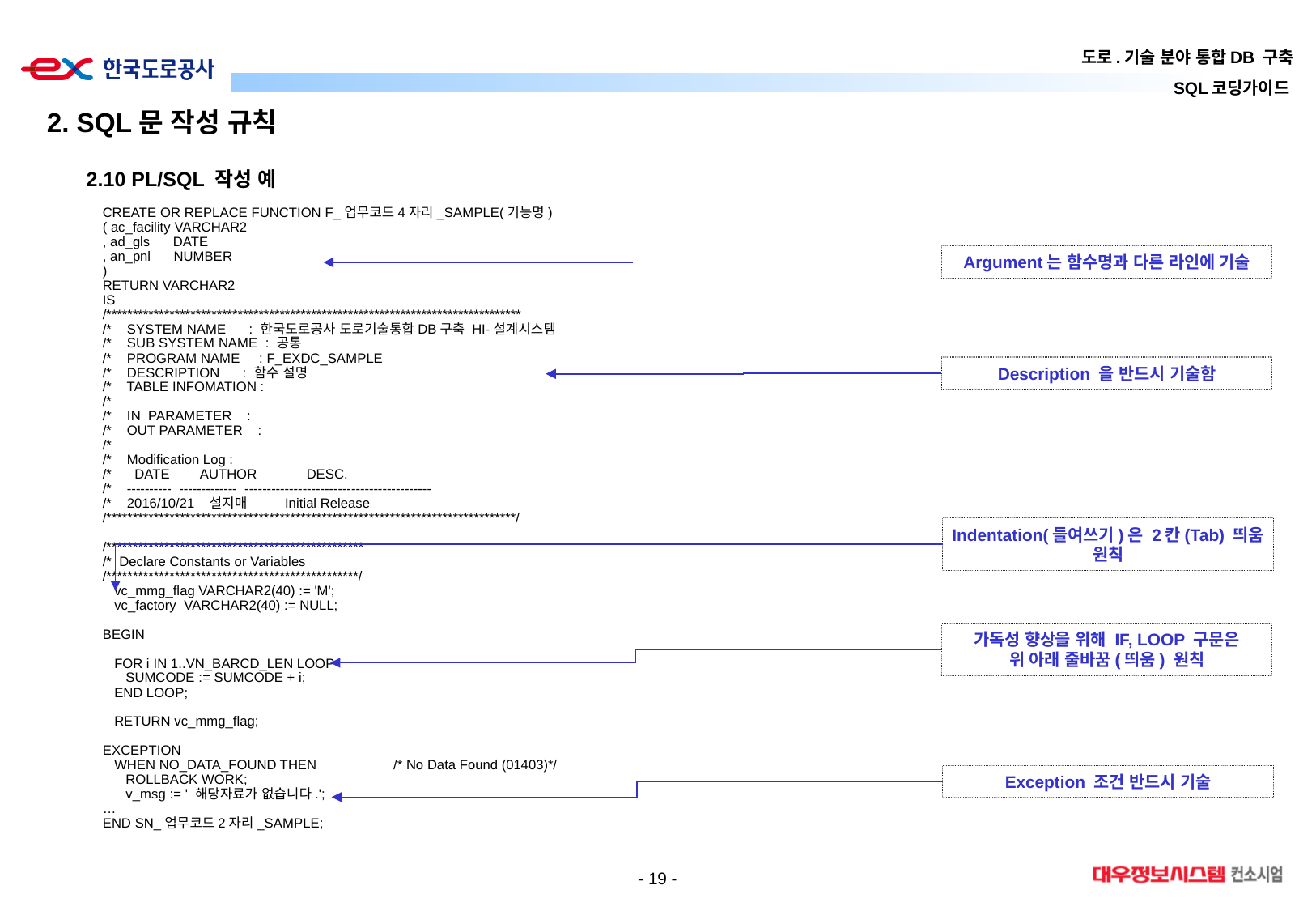

2. SQL문 작성 규칙
2.10 PL/SQL 작성 예
CREATE OR REPLACE FUNCTION F_업무코드4자리_SAMPLE(기능명)
( ac_facility VARCHAR2
, ad_gls      DATE
, an_pnl      NUMBER
)
RETURN VARCHAR2
IS
/*******************************************************************************
/*    SYSTEM NAME      : 한국도로공사 도로기술통합DB구축 HI-설계시스템
/*    SUB SYSTEM NAME  : 공통
/*    PROGRAM NAME     : F_EXDC_SAMPLE
/*    DESCRIPTION      : 함수 설명
/*    TABLE INFOMATION :
/*
/*    IN  PARAMETER    :
/*    OUT PARAMETER    :
/*
/*    Modification Log :
/*      DATE        AUTHOR             DESC.
/*    ----------  -------------  ------------------------------------------
/*    2016/10/21   설지매         Initial Release
/******************************************************************************/

/*************************************************
/*  Declare Constants or Variables
/************************************************/
   vc_mmg_flag VARCHAR2(40) := 'M';
   vc_factory  VARCHAR2(40) := NULL;

BEGIN

   FOR i IN 1..VN_BARCD_LEN LOOP
      SUMCODE := SUMCODE + i;
   END LOOP;

   RETURN vc_mmg_flag;

EXCEPTION
   WHEN NO_DATA_FOUND THEN                    /* No Data Found (01403)*/
      ROLLBACK WORK;
      v_msg := ' 해당자료가 없습니다.';
…
END SN_업무코드2자리_SAMPLE;

Argument는 함수명과 다른 라인에 기술

Description 을 반드시 기술함
Indentation(들여쓰기)은 2칸(Tab) 띄움 원칙

가독성 향상을 위해 IF, LOOP 구문은
위 아래 줄바꿈(띄움) 원칙

Exception 조건 반드시 기술